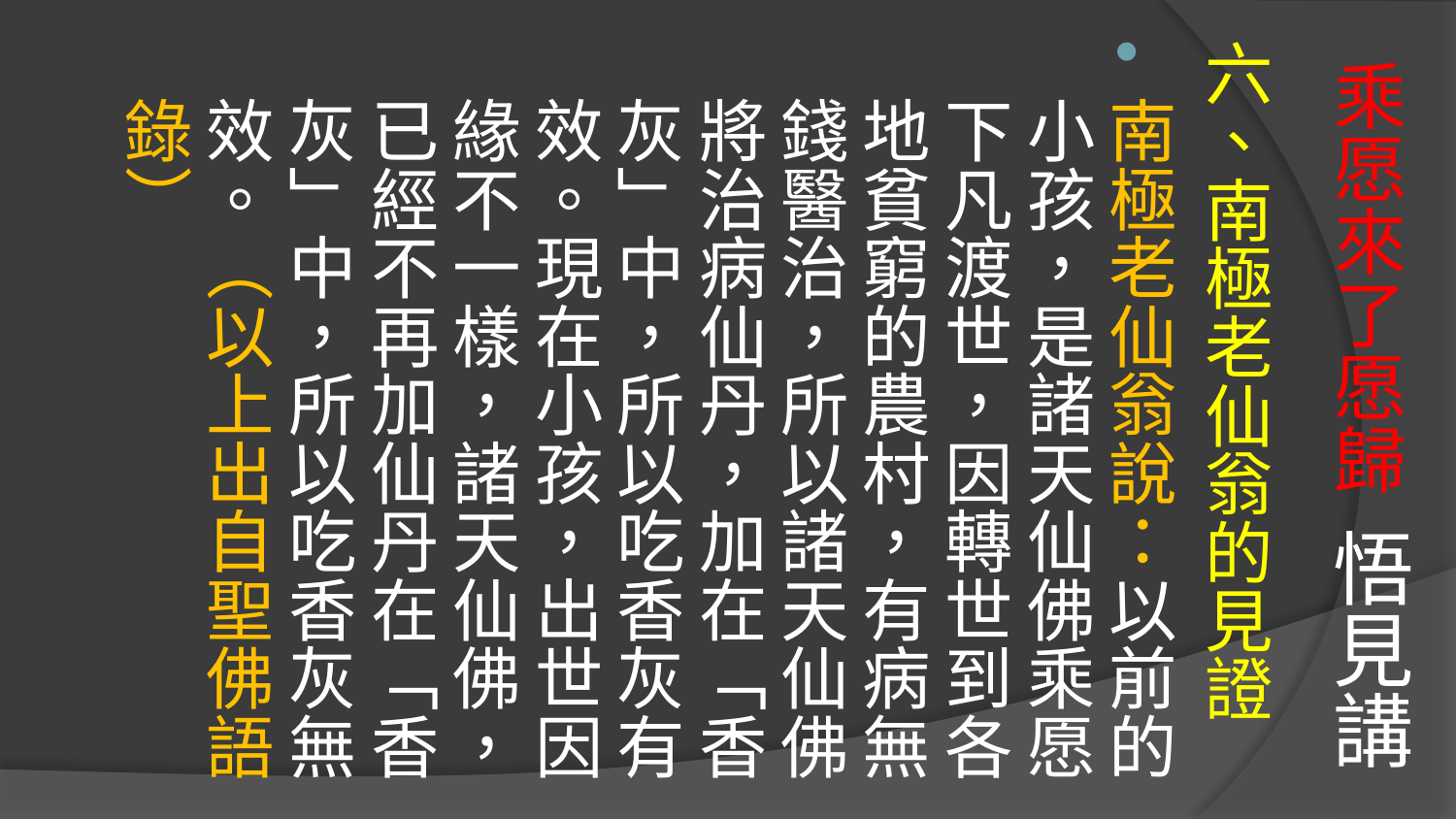

六、南極老仙翁的見證
南極老仙翁說：以前的小孩，是諸天仙佛乘愿下凡渡世，因轉世到各地貧窮的農村，有病無錢醫治，所以諸天仙佛將治病仙丹，加在「香灰」中，所以吃香灰有效。現在小孩，出世因緣不一樣，諸天仙佛，已經不再加仙丹在「香灰」中，所以吃香灰無效。（以上出自聖佛語錄）

# 乘愿來了愿歸  悟見講